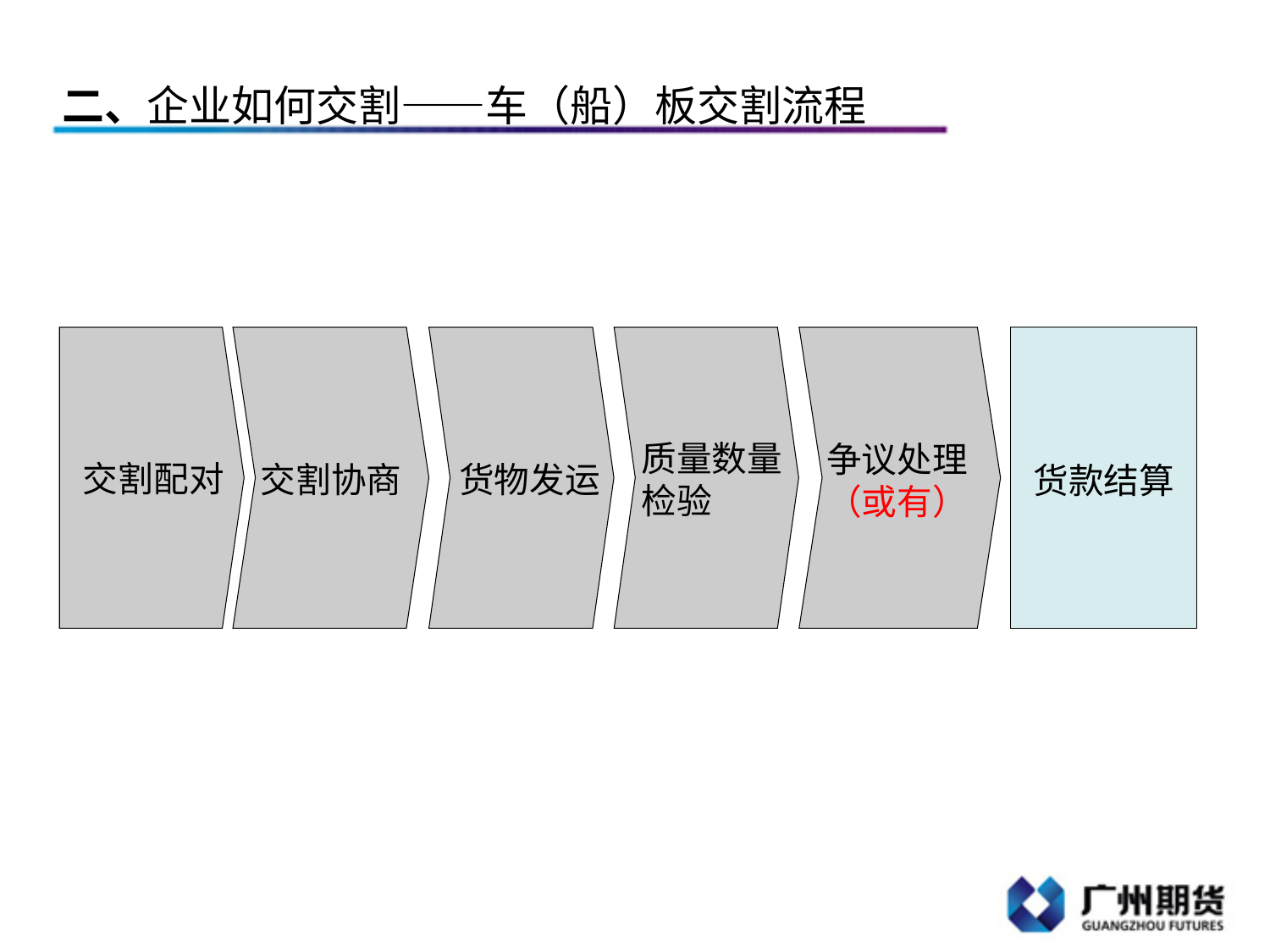

二、企业如何交割——车（船）板交割流程

质量数量检验
争议处理（或有）
交割配对
交割协商
货物发运
货款结算
…动力煤